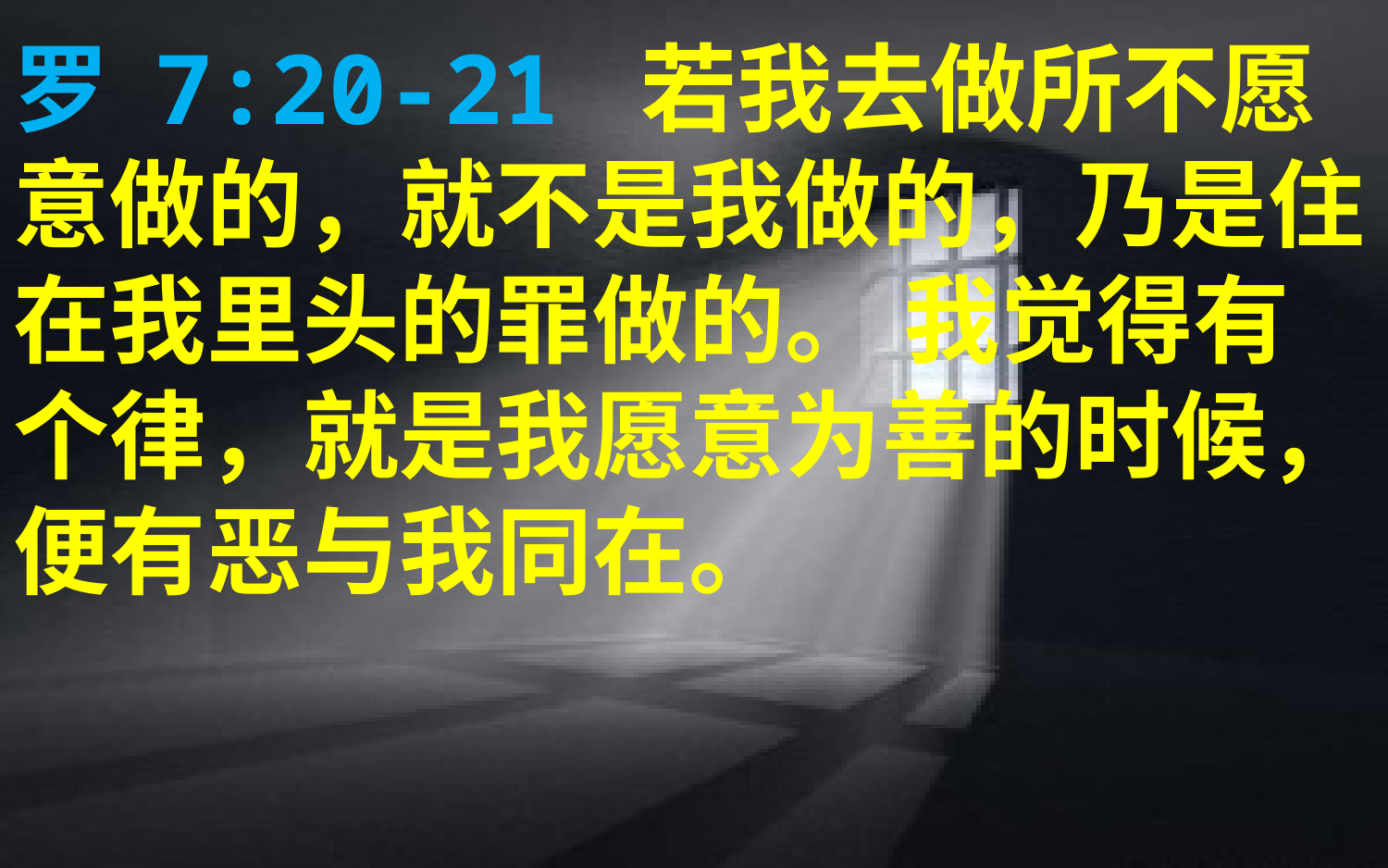

罗 7:20-21 若我去做所不愿意做的，就不是我做的，乃是住在我里头的罪做的。 我觉得有个律，就是我愿意为善的时候，便有恶与我同在。